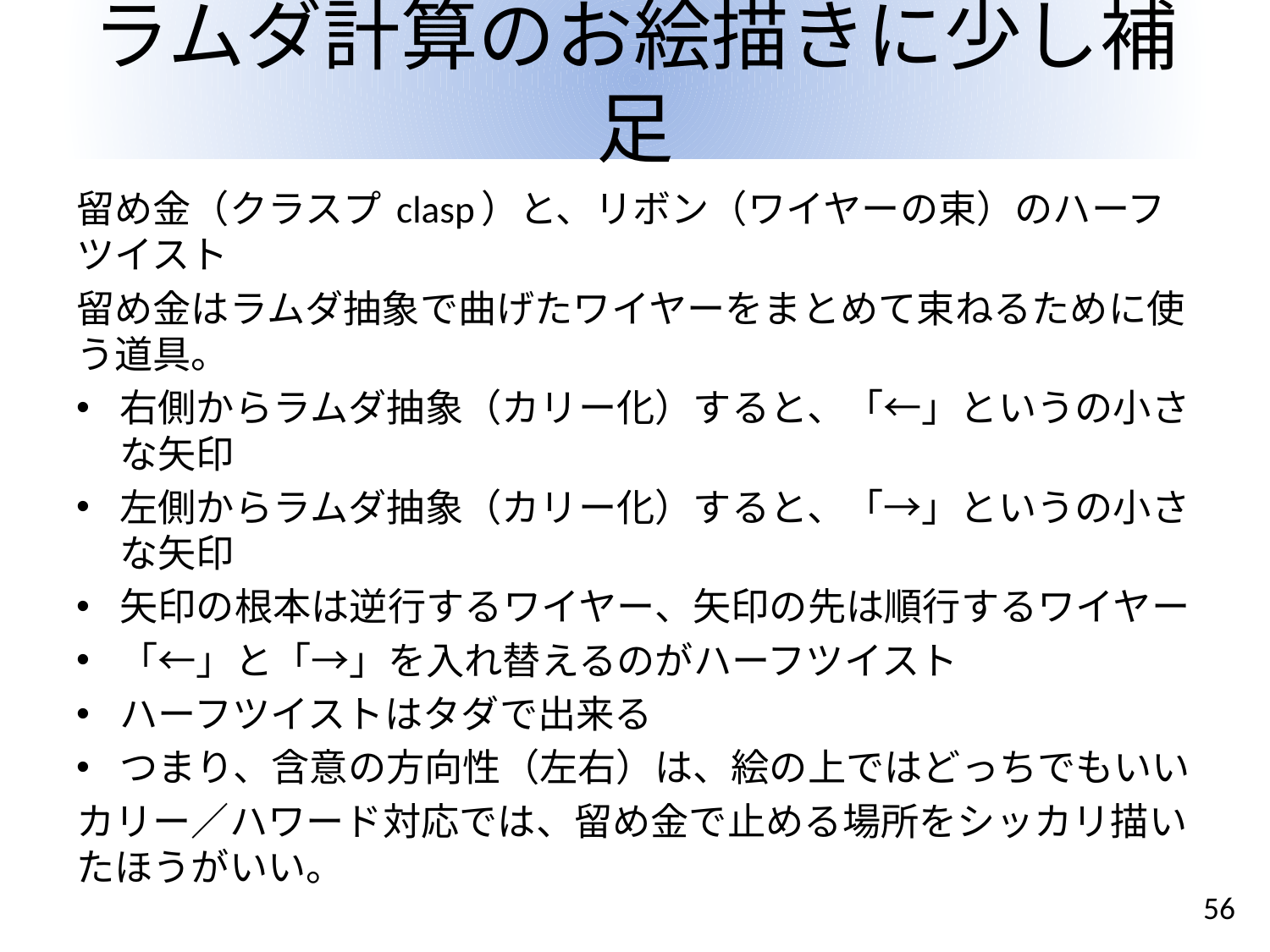

# ラムダ計算のお絵描きに少し補足
留め金（クラスプ clasp）と、リボン（ワイヤーの束）のハーフツイスト
留め金はラムダ抽象で曲げたワイヤーをまとめて束ねるために使う道具。
右側からラムダ抽象（カリー化）すると、「←」というの小さな矢印
左側からラムダ抽象（カリー化）すると、「→」というの小さな矢印
矢印の根本は逆行するワイヤー、矢印の先は順行するワイヤー
「←」と「→」を入れ替えるのがハーフツイスト
ハーフツイストはタダで出来る
つまり、含意の方向性（左右）は、絵の上ではどっちでもいい
カリー／ハワード対応では、留め金で止める場所をシッカリ描いたほうがいい。
56